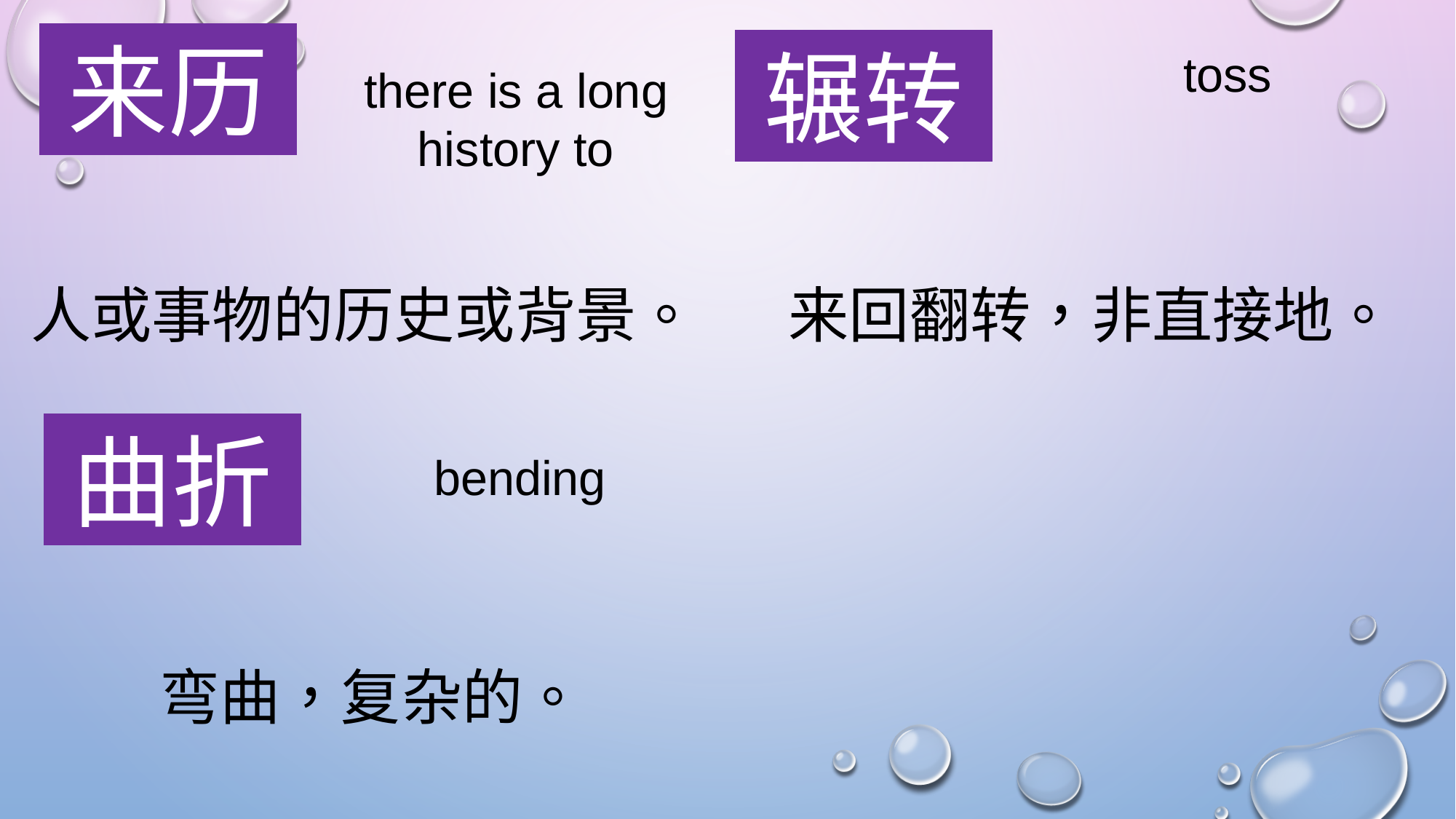

来历
辗转
toss
there is a long history to
来回翻转，非直接地。
人或事物的历史或背景。
曲折
bending
弯曲，复杂的。